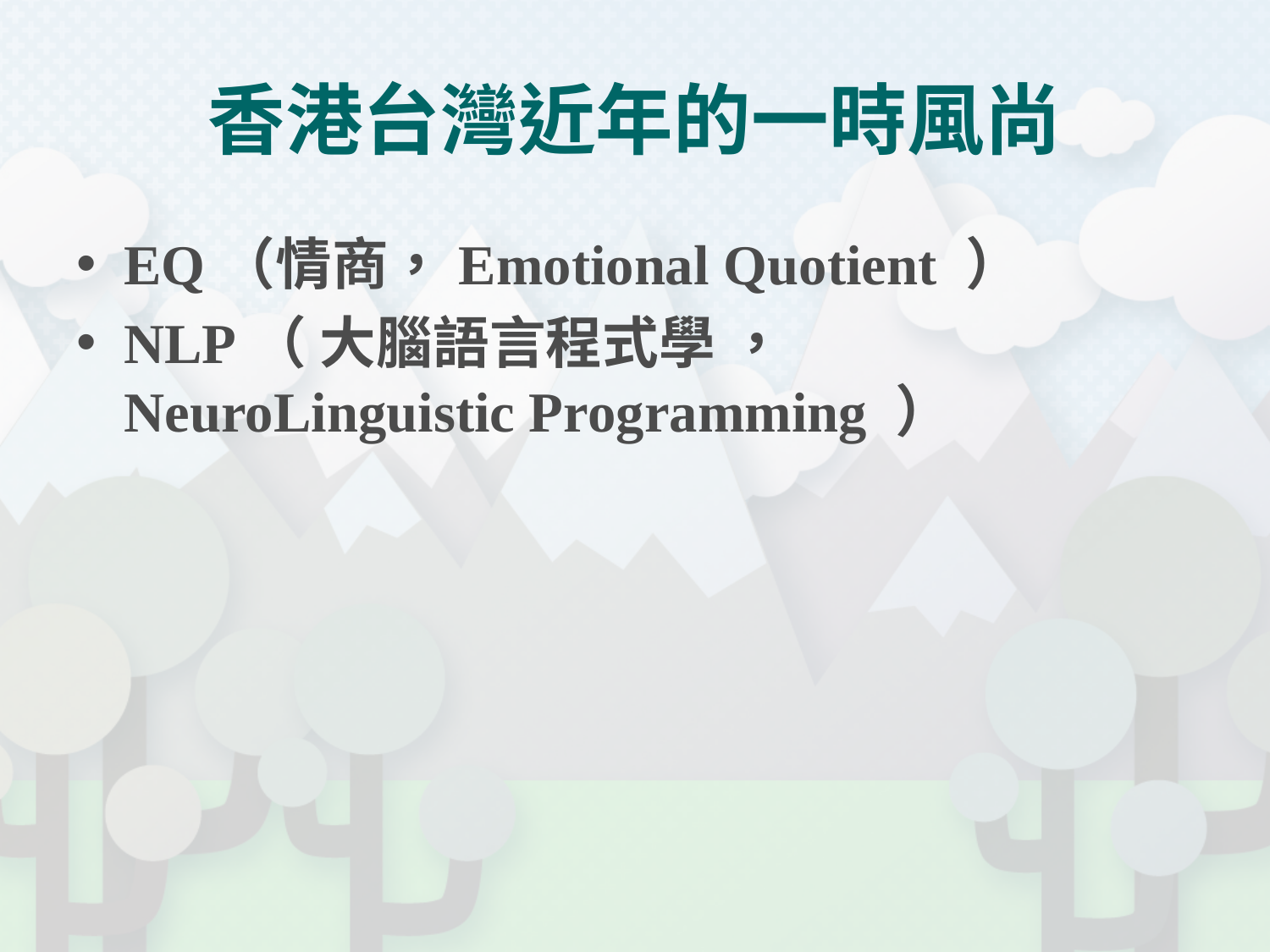

# 香港台灣近年的一時風尚
EQ（情商，Emotional Quotient ）
NLP（ 大腦語言程式學 ， NeuroLinguistic Programming ）